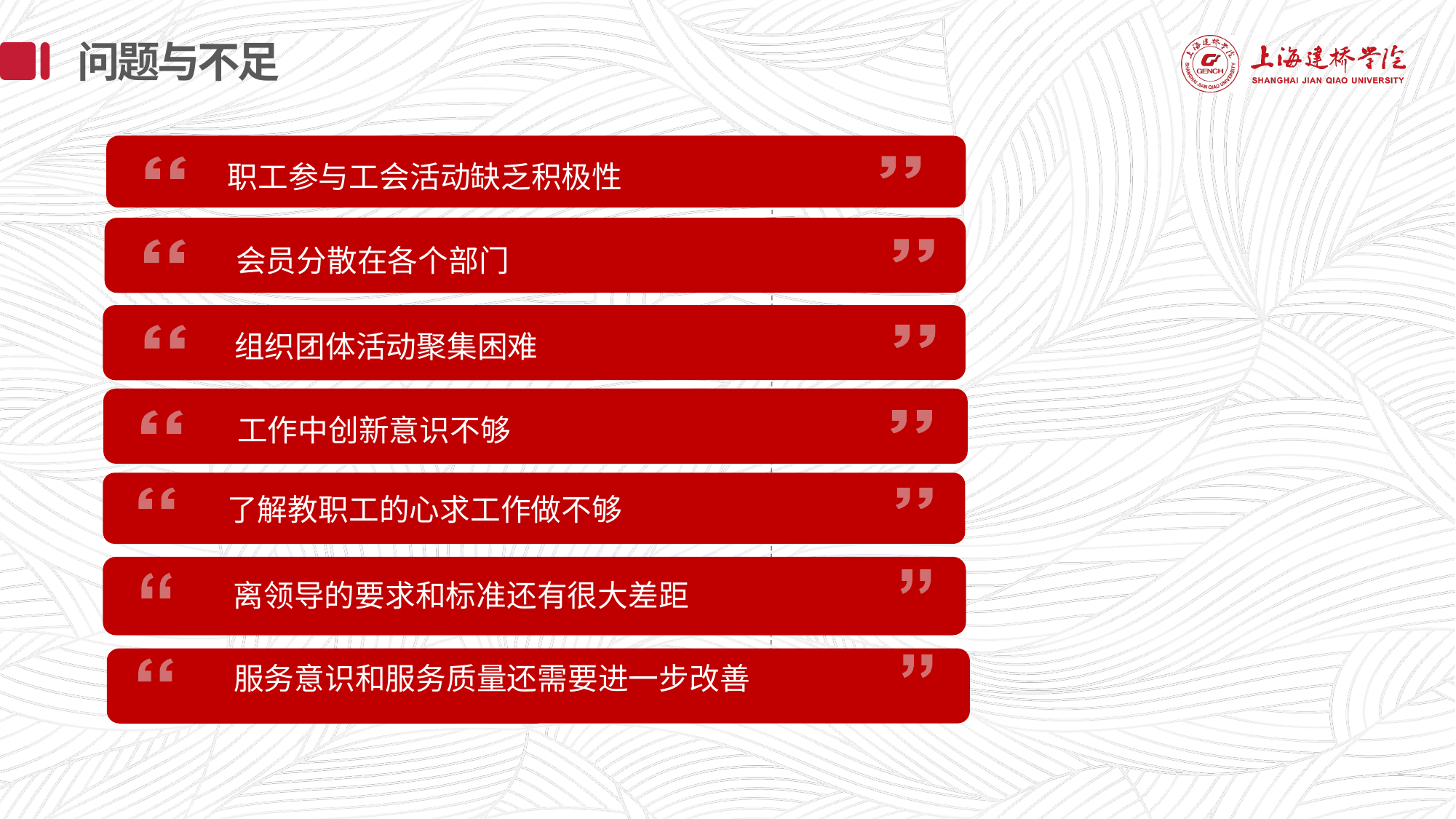

# 问题与不足

  职工参与工会活动缺乏积极性

会员分散在各个部门

组织团体活动聚集困难

工作中创新意识不够

了解教职工的心求工作做不够

离领导的要求和标准还有很大差距

服务意识和服务质量还需要进一步改善